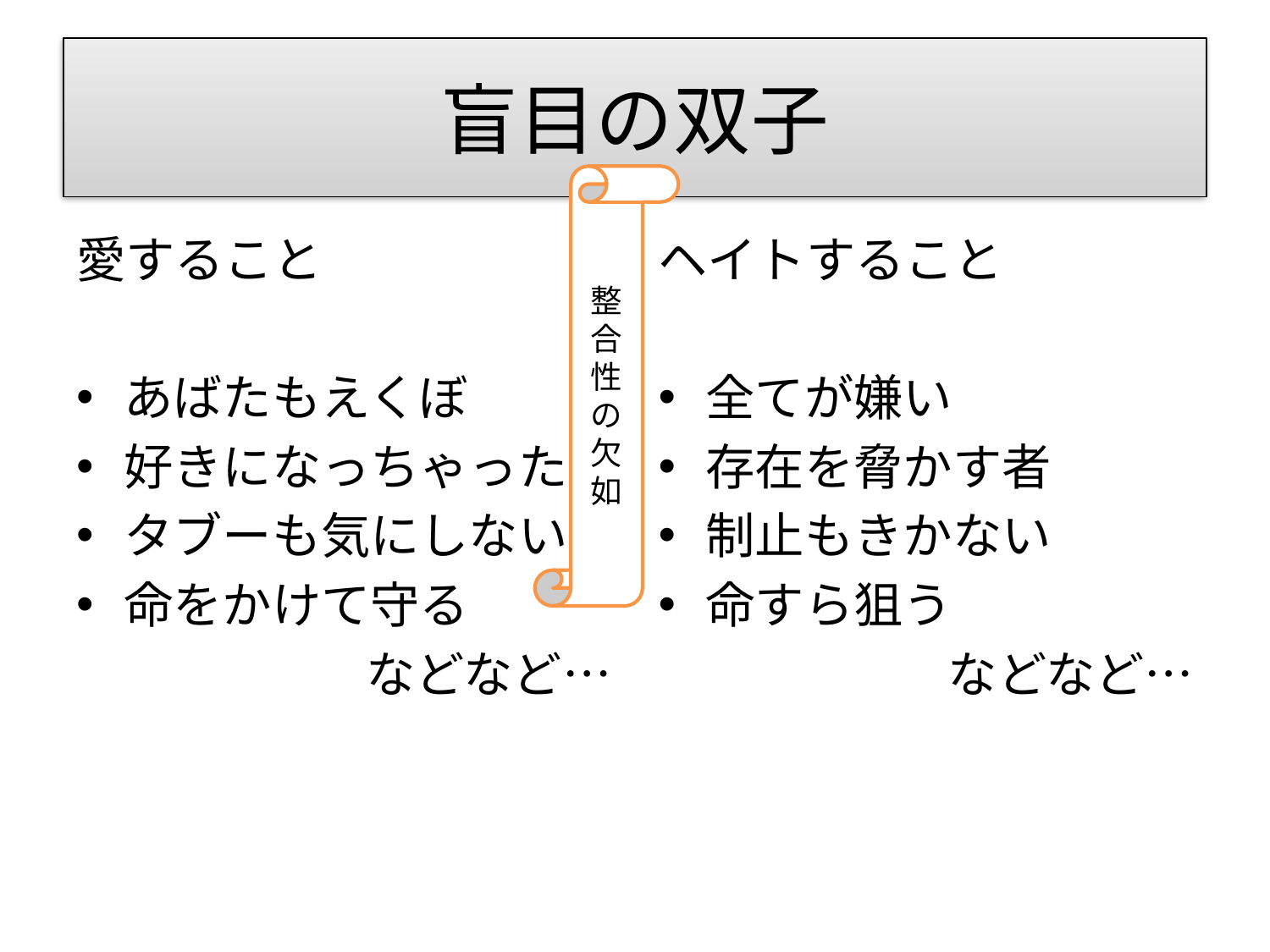

# 盲目の双子
整合性の欠如
愛すること

あばたもえくぼ
好きになっちゃった
タブーも気にしない
命をかけて守る
などなど…
ヘイトすること

全てが嫌い
存在を脅かす者
制止もきかない
命すら狙う
などなど…